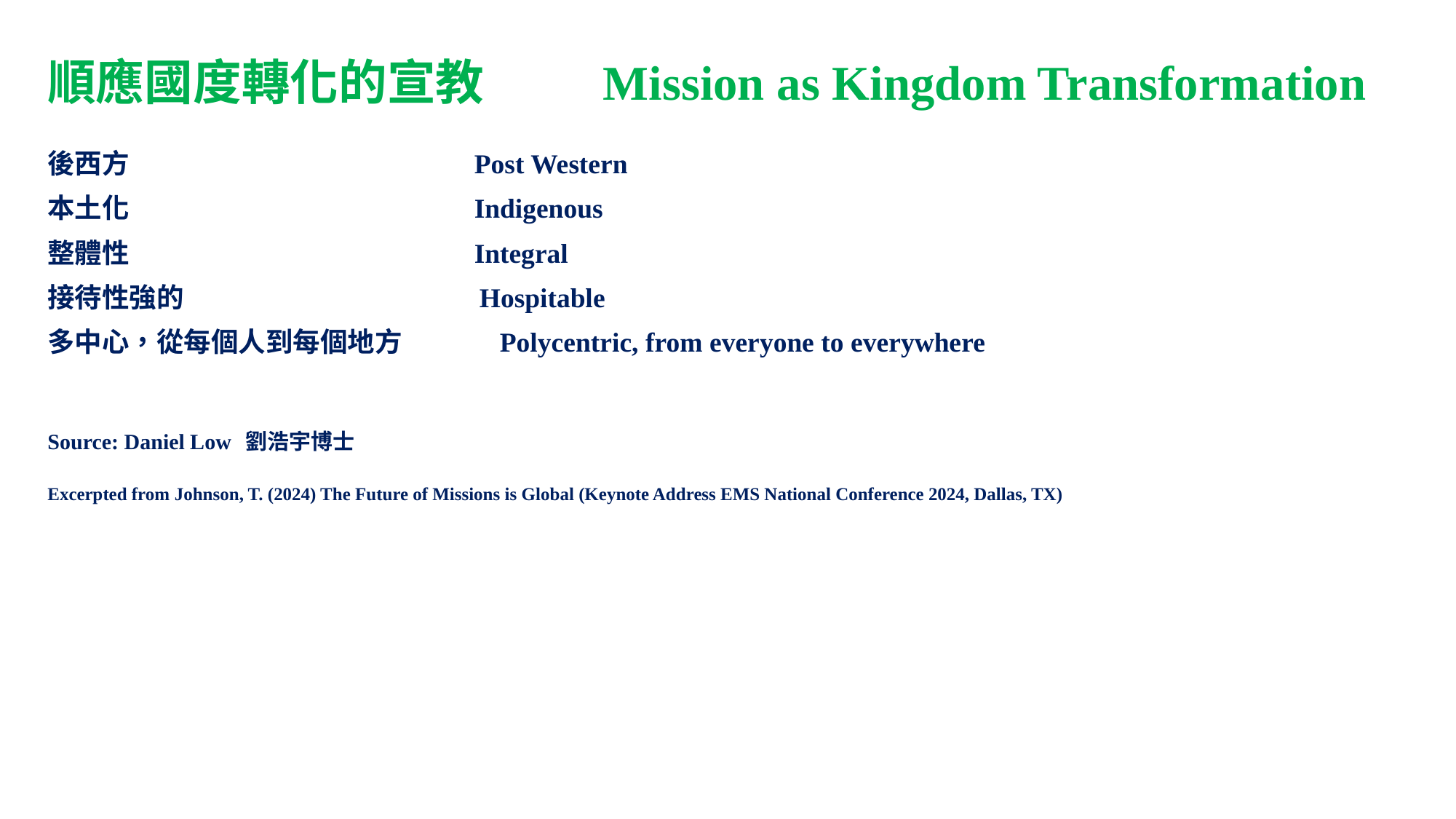

順應國度轉化的宣教
Mission as Kingdom Transformation
# Future of Missions is … 宣教的未来
後西方                                                       Post Western
本土化                                                       Indigenous
整體性                                                       Integral
接待性強的                                               Hospitable
多中心，從每個人到每個地方               Polycentric, from everyone to everywhere

Source: Daniel Low  劉浩宇博士

Excerpted from Johnson, T. (2024) The Future of Missions is Global (Keynote Address EMS National Conference 2024, Dallas, TX)